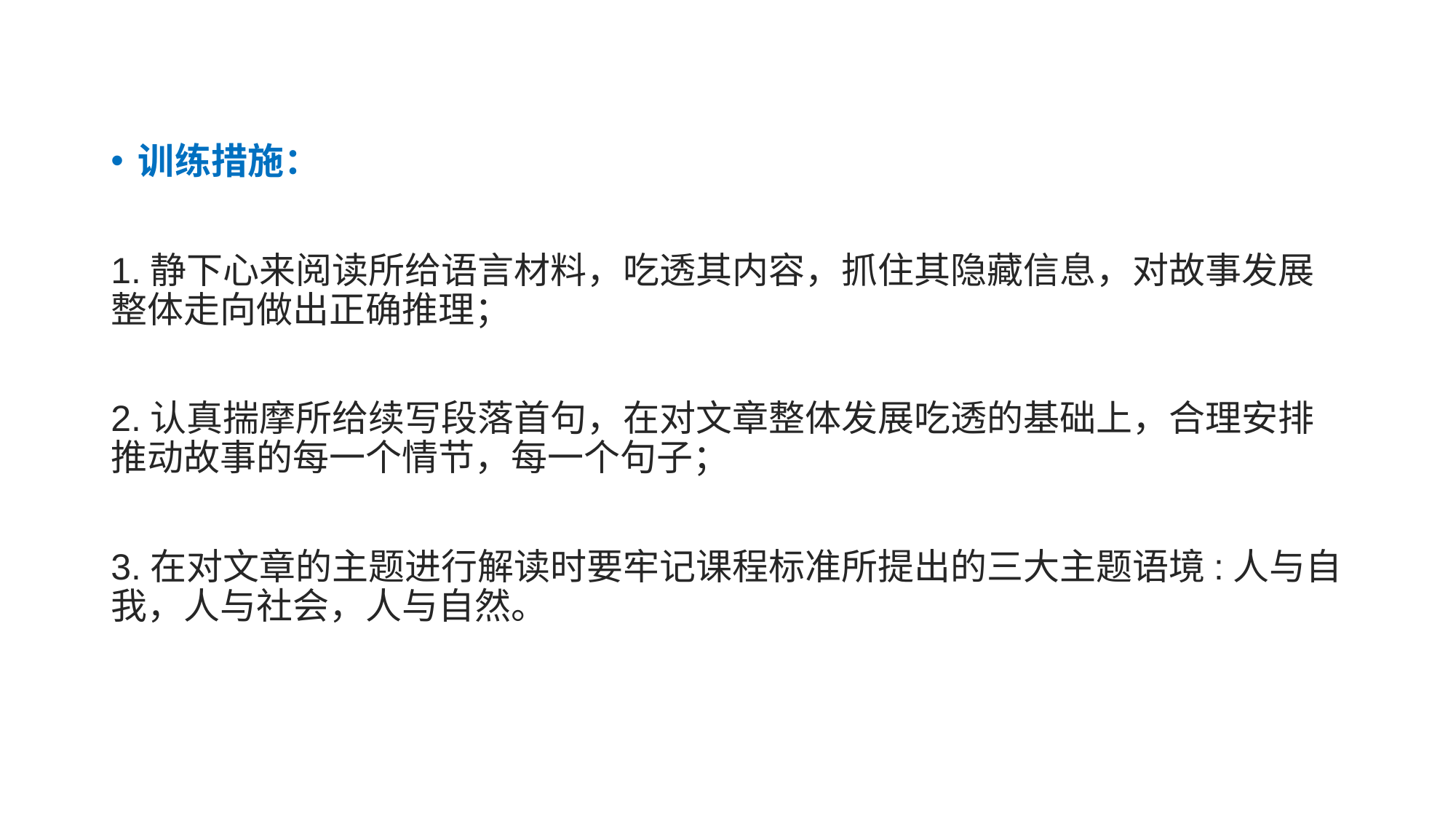

训练措施：

1.静下心来阅读所给语言材料，吃透其内容，抓住其隐藏信息，对故事发展整体走向做出正确推理；

2.认真揣摩所给续写段落首句，在对文章整体发展吃透的基础上，合理安排推动故事的每一个情节，每一个句子；

3.在对文章的主题进行解读时要牢记课程标准所提出的三大主题语境:人与自我，人与社会，人与自然。